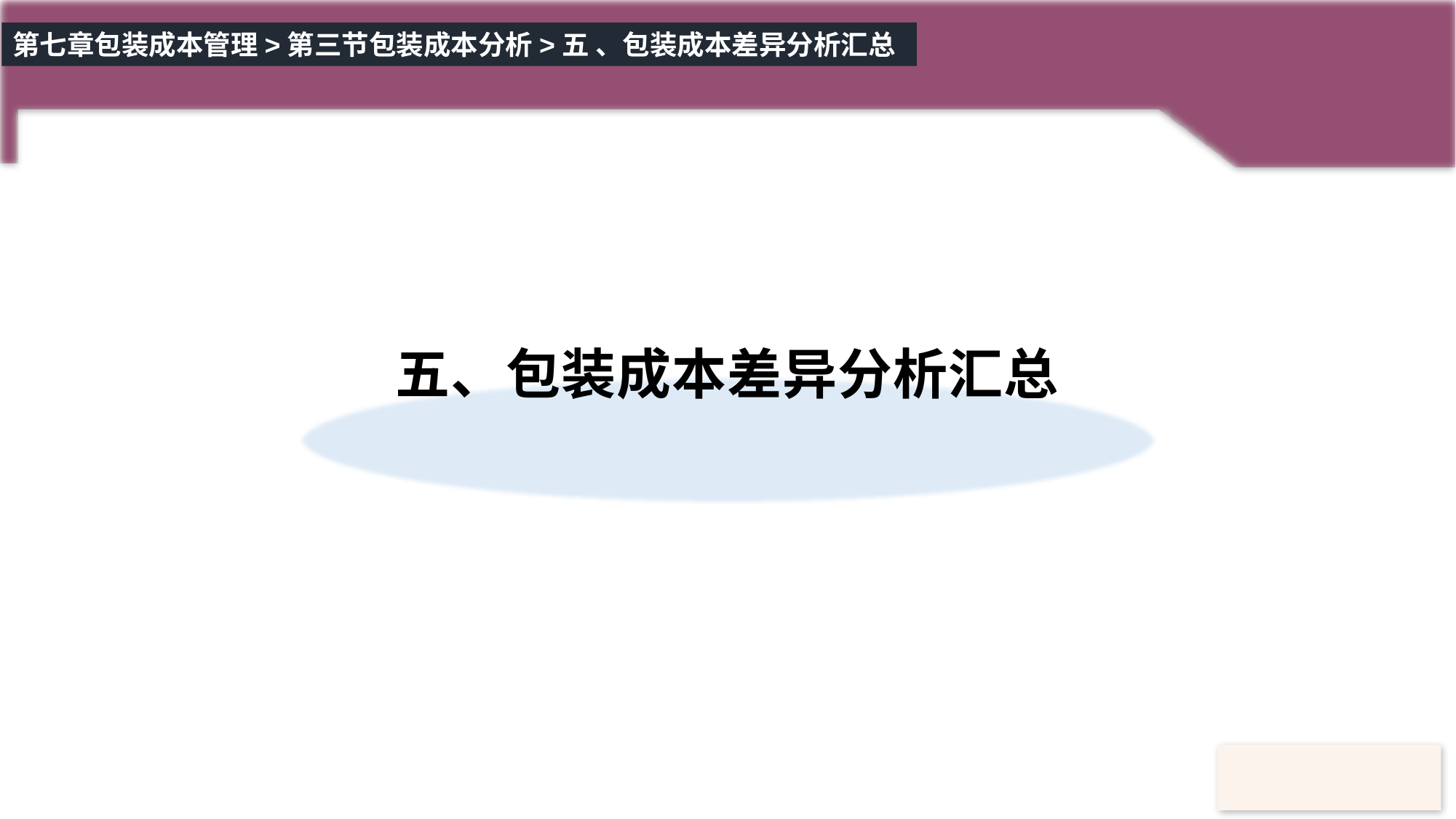

第七章包装成本管理>第三节包装成本分析>五 、包装成本差异分析汇总
# 五、包装成本差异分析汇总